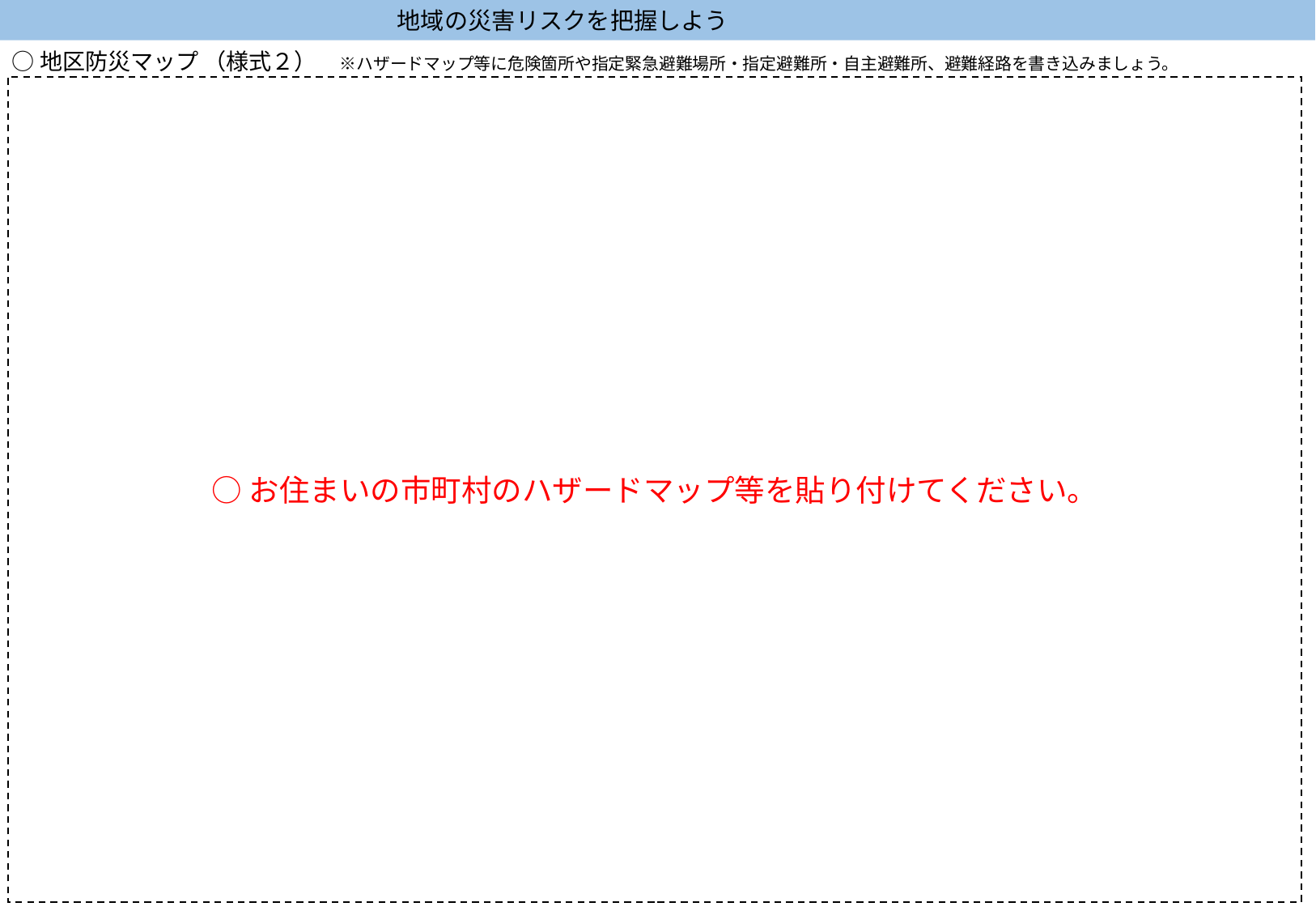

地域の災害リスクを把握しよう
○地区防災マップ （様式２）　※ハザードマップ等に危険箇所や指定緊急避難場所・指定避難所・自主避難所、避難経路を書き込みましょう。
○お住まいの市町村のハザードマップ等を貼り付けてください。